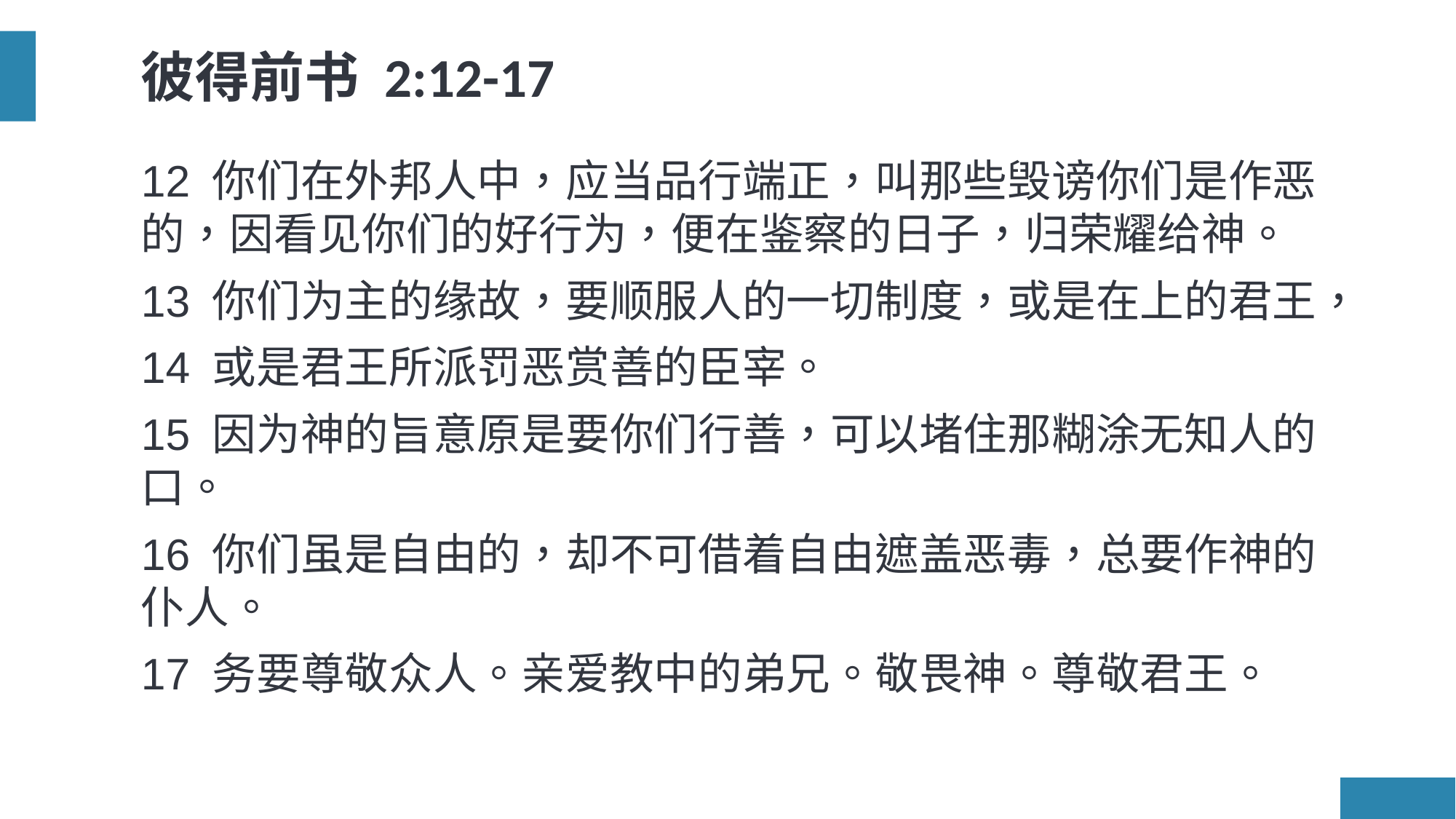

# 彼得前书 2:12-17
12 你们在外邦人中，应当品行端正，叫那些毁谤你们是作恶的，因看见你们的好行为，便在鉴察的日子，归荣耀给神。
13 你们为主的缘故，要顺服人的一切制度，或是在上的君王，
14 或是君王所派罚恶赏善的臣宰。
15 因为神的旨意原是要你们行善，可以堵住那糊涂无知人的口。
16 你们虽是自由的，却不可借着自由遮盖恶毒，总要作神的仆人。
17 务要尊敬众人。亲爱教中的弟兄。敬畏神。尊敬君王。